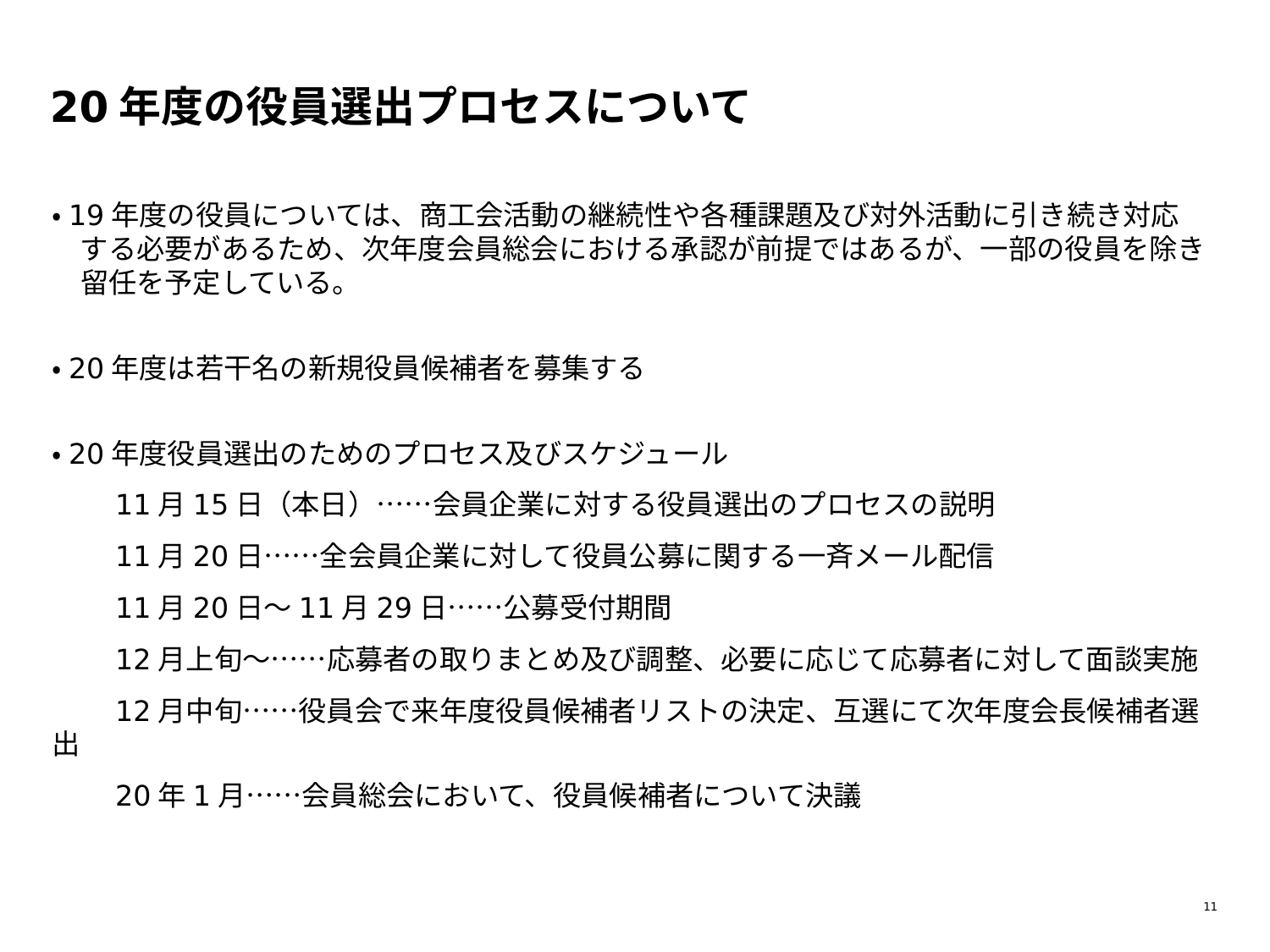

# 20年度の役員選出プロセスについて
・19年度の役員については、商工会活動の継続性や各種課題及び対外活動に引き続き対応
　する必要があるため、次年度会員総会における承認が前提ではあるが、一部の役員を除き
　留任を予定している。
・20年度は若干名の新規役員候補者を募集する
・20年度役員選出のためのプロセス及びスケジュール
　　11月15日（本日）……会員企業に対する役員選出のプロセスの説明
　　11月20日……全会員企業に対して役員公募に関する一斉メール配信
　　11月20日～11月29日……公募受付期間
　　12月上旬～……応募者の取りまとめ及び調整、必要に応じて応募者に対して面談実施
　　12月中旬……役員会で来年度役員候補者リストの決定、互選にて次年度会長候補者選出
　　20年1月……会員総会において、役員候補者について決議